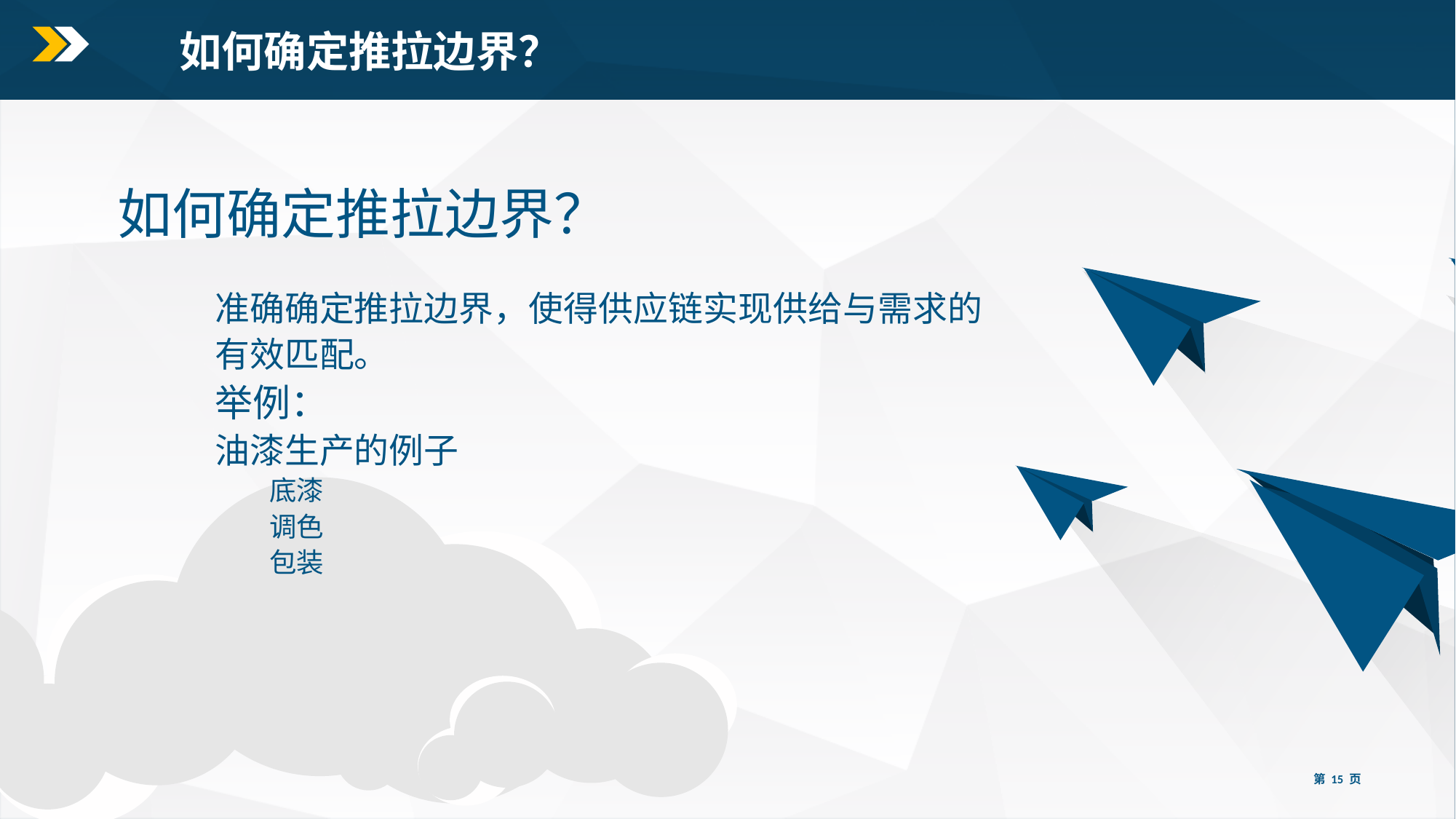

如何确定推拉边界？

如何确定推拉边界？

准确确定推拉边界，使得供应链实现供给与需求的有效匹配。
举例：
油漆生产的例子
底漆
调色
包装

第 15 页